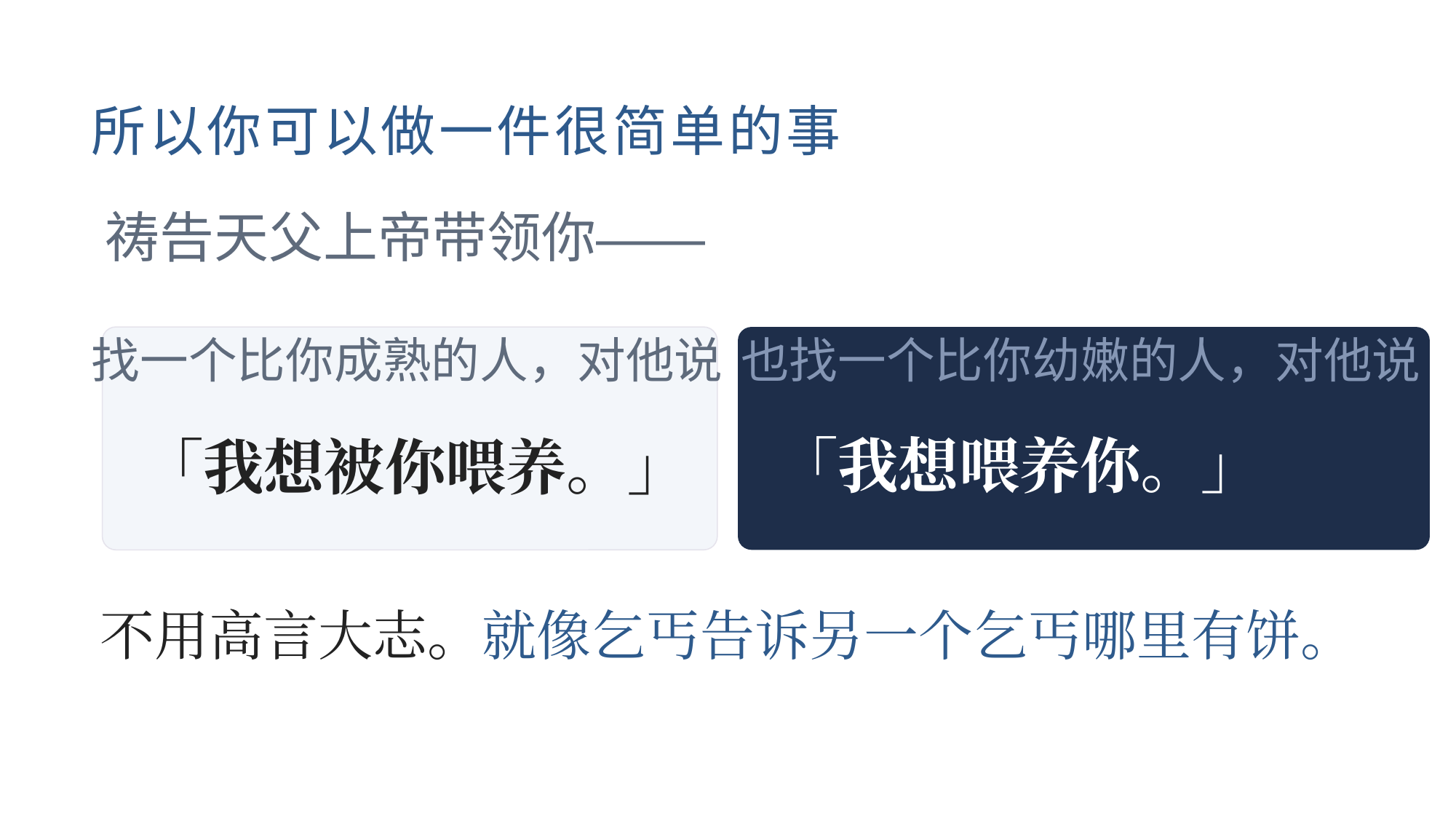

所以你可以做一件很简单的事
祷告天父上帝带领你——

找一个比你成熟的人，对他说
也找一个比你幼嫩的人，对他说
「我想喂养你。」
「我想被你喂养。」
不用高言大志。就像乞丐告诉另一个乞丐哪里有饼。